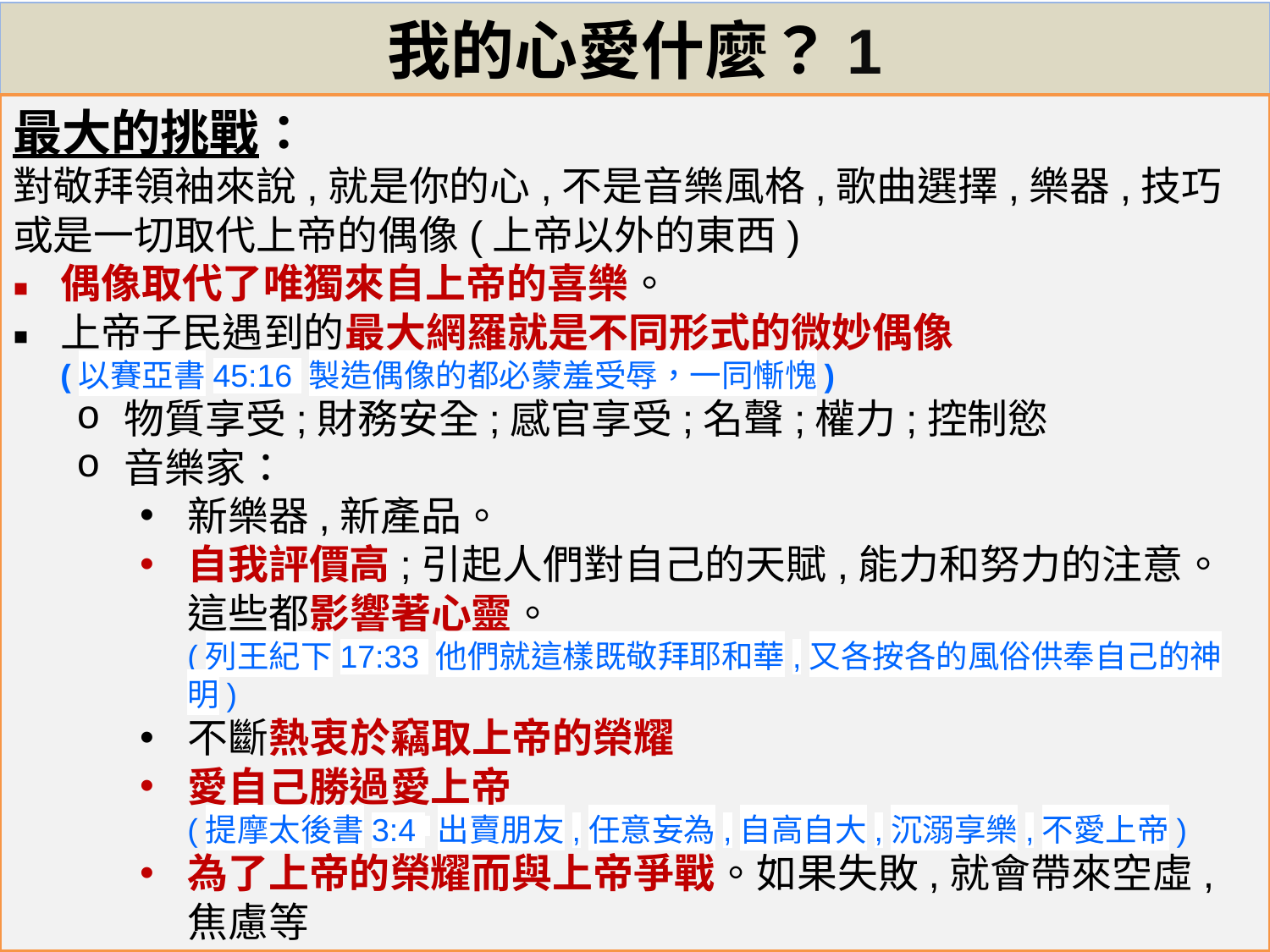

# 我的心愛什麼？1
最大的挑戰：
對敬拜領袖來說,就是你的心,不是音樂風格,歌曲選擇,樂器,技巧或是一切取代上帝的偶像(上帝以外的東西)
偶像取代了唯獨來自上帝的喜樂。
上帝子民遇到的最大網羅就是不同形式的微妙偶像
(以賽亞書45:16 製造偶像的都必蒙羞受辱，一同慚愧)
物質享受;財務安全;感官享受;名聲;權力;控制慾
音樂家：
新樂器,新產品。
自我評價高;引起人們對自己的天賦,能力和努力的注意。這些都影響著心靈。
(列王紀下17:33 他們就這樣既敬拜耶和華,又各按各的風俗供奉自己的神明)
不斷熱衷於竊取上帝的榮耀
愛自己勝過愛上帝
(提摩太後書3:4  出賣朋友,任意妄為,自高自大,沉溺享樂,不愛上帝)
為了上帝的榮耀而與上帝爭戰。如果失敗,就會帶來空虛,焦慮等